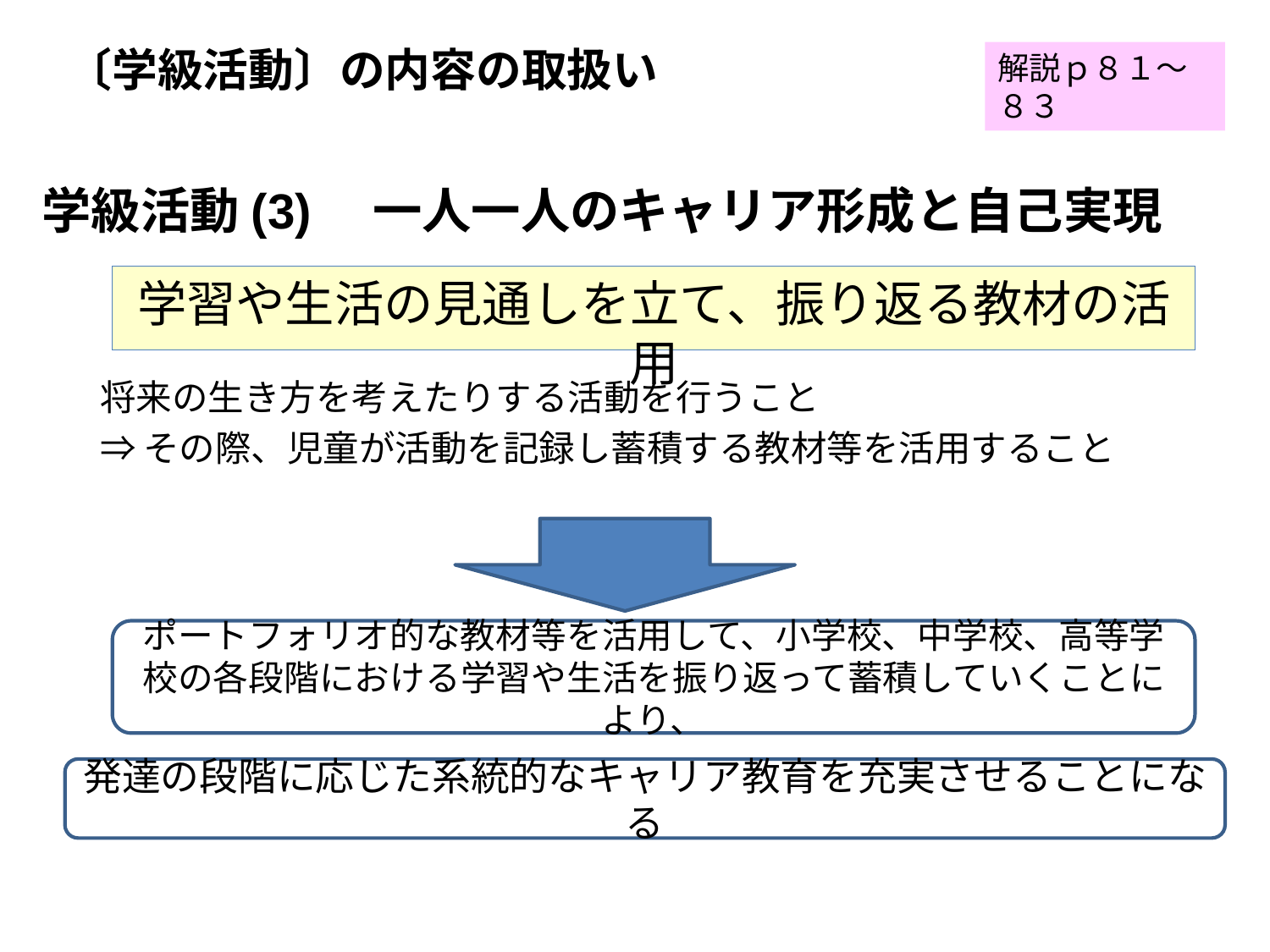

〔学級活動〕の内容の取扱い
学級活動(3)　一人一人のキャリア形成と自己実現
将来の生き方を考えたりする活動を行うこと
⇒その際、児童が活動を記録し蓄積する教材等を活用すること

ポートフォリオ的な教材等を活用して、小学校、中学校、高等学校の各段階における学習や生活を振り返って蓄積していくことにより、
発達の段階に応じた系統的なキャリア教育を充実させることになる
解説ｐ８１～８３
学習や生活の見通しを立て、振り返る教材の活用